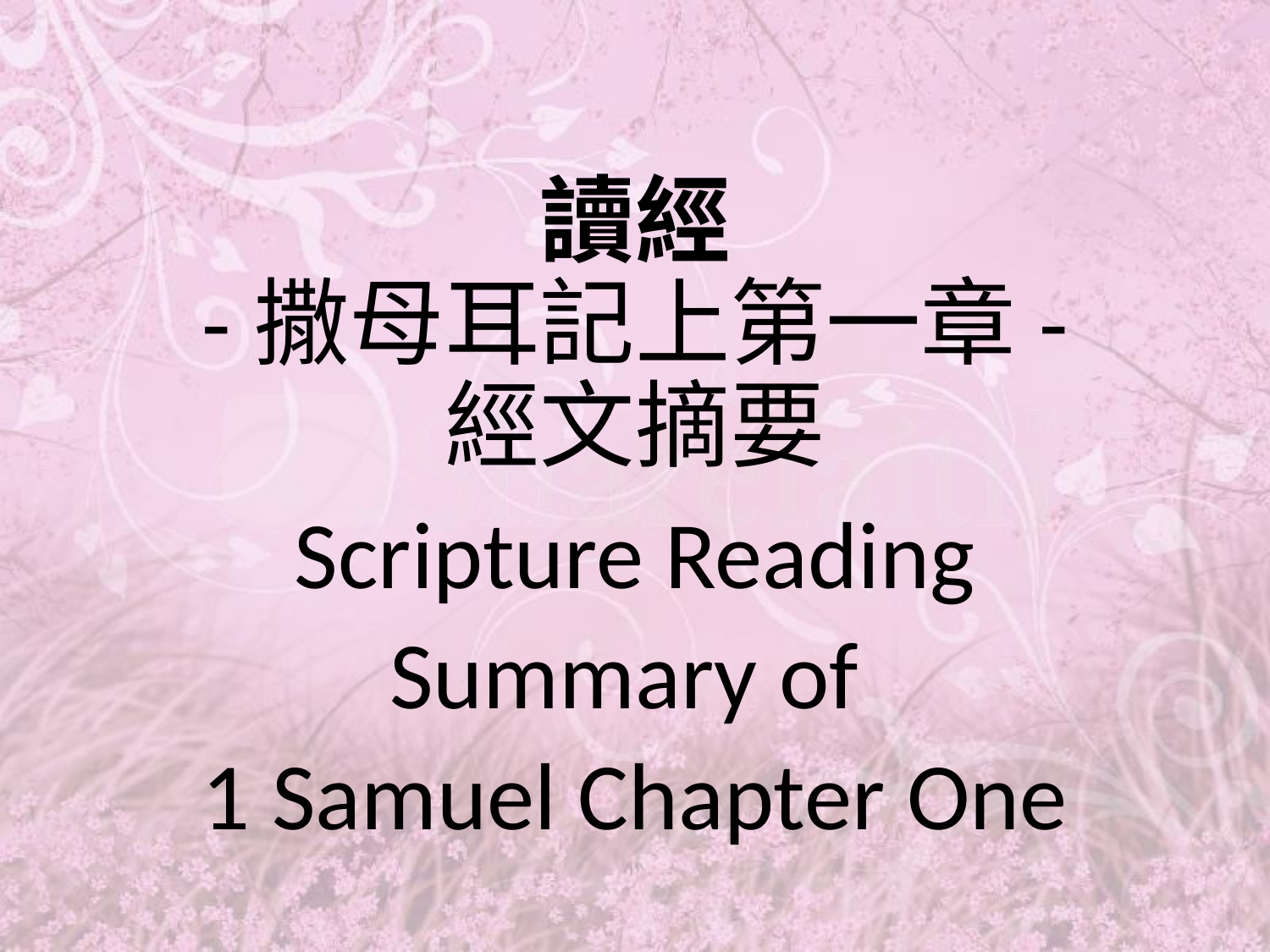

# 讀經 -撒母耳記上第一章- 經文摘要
Scripture Reading
Summary of
1 Samuel Chapter One